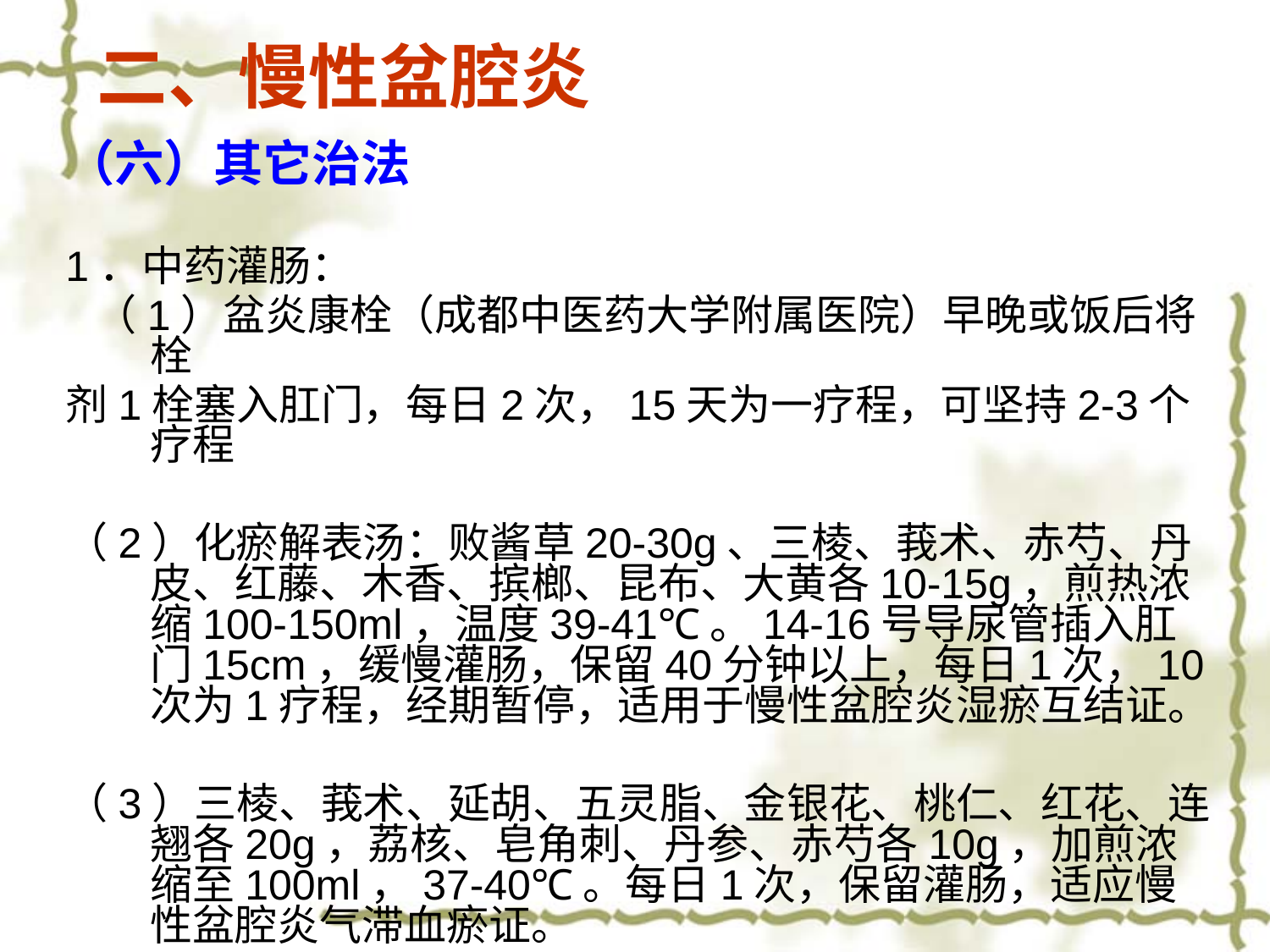

二、慢性盆腔炎
（六）其它治法

1．中药灌肠：
  （1）盆炎康栓（成都中医药大学附属医院）早晚或饭后将栓
剂1栓塞入肛门，每日2次，15天为一疗程，可坚持2-3个疗程

（2）化瘀解表汤：败酱草20-30g、三棱、莪术、赤芍、丹皮、红藤、木香、摈榔、昆布、大黄各10-15g，煎热浓缩100-150ml，温度39-41℃。14-16号导尿管插入肛门15cm，缓慢灌肠，保留40分钟以上，每日1次，10次为1疗程，经期暂停，适用于慢性盆腔炎湿瘀互结证。

（3）三棱、莪术、延胡、五灵脂、金银花、桃仁、红花、连翘各20g，荔核、皂角刺、丹参、赤芍各10g，加煎浓缩至100ml，37-40℃。每日1次，保留灌肠，适应慢性盆腔炎气滞血瘀证。